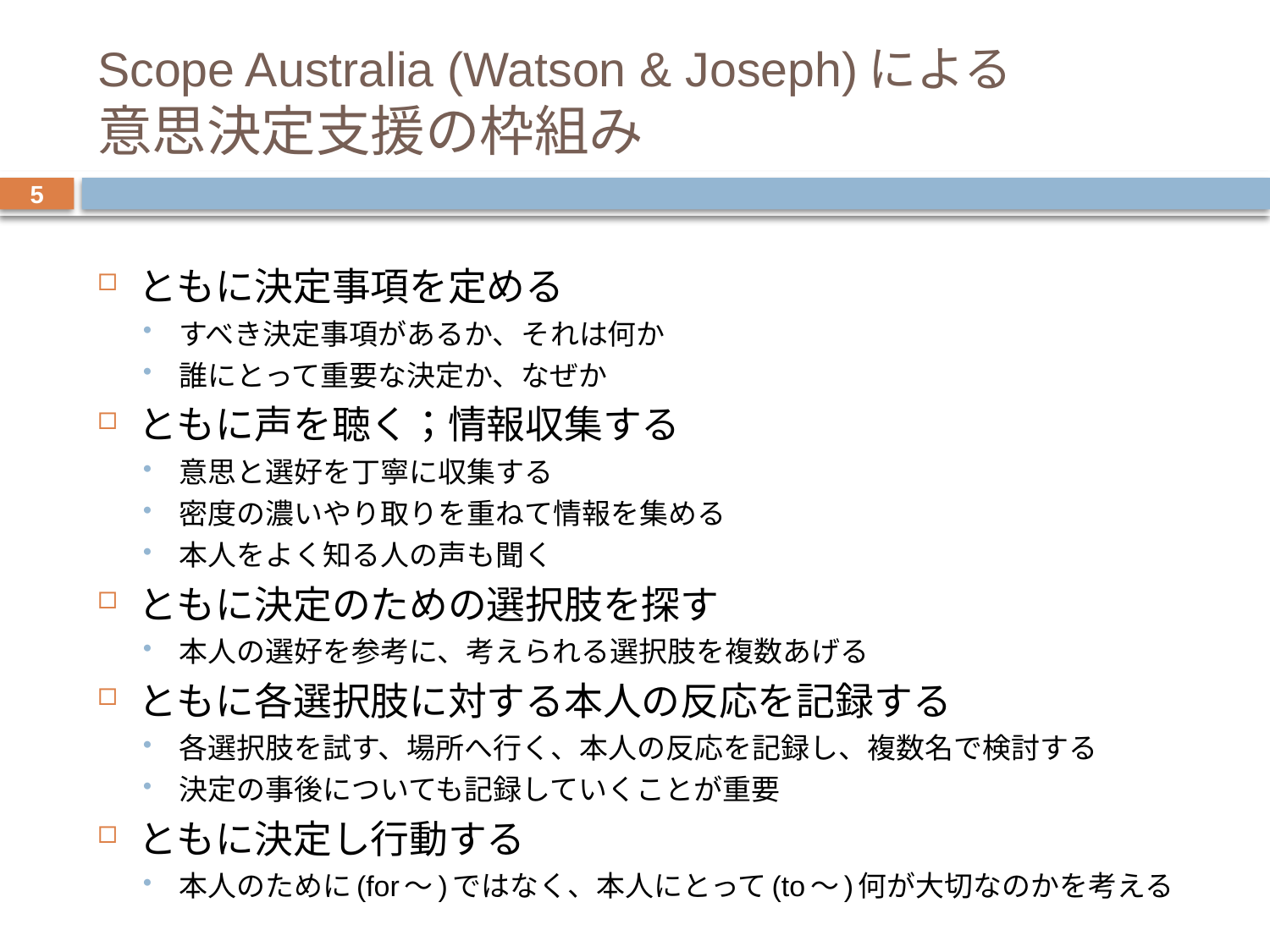

# Scope Australia (Watson & Joseph)による 意思決定支援の枠組み
5
ともに決定事項を定める
すべき決定事項があるか、それは何か
誰にとって重要な決定か、なぜか
ともに声を聴く；情報収集する
意思と選好を丁寧に収集する
密度の濃いやり取りを重ねて情報を集める
本人をよく知る人の声も聞く
ともに決定のための選択肢を探す
本人の選好を参考に、考えられる選択肢を複数あげる
ともに各選択肢に対する本人の反応を記録する
各選択肢を試す、場所へ行く、本人の反応を記録し、複数名で検討する
決定の事後についても記録していくことが重要
ともに決定し行動する
本人のために(for～)ではなく、本人にとって(to～)何が大切なのかを考える